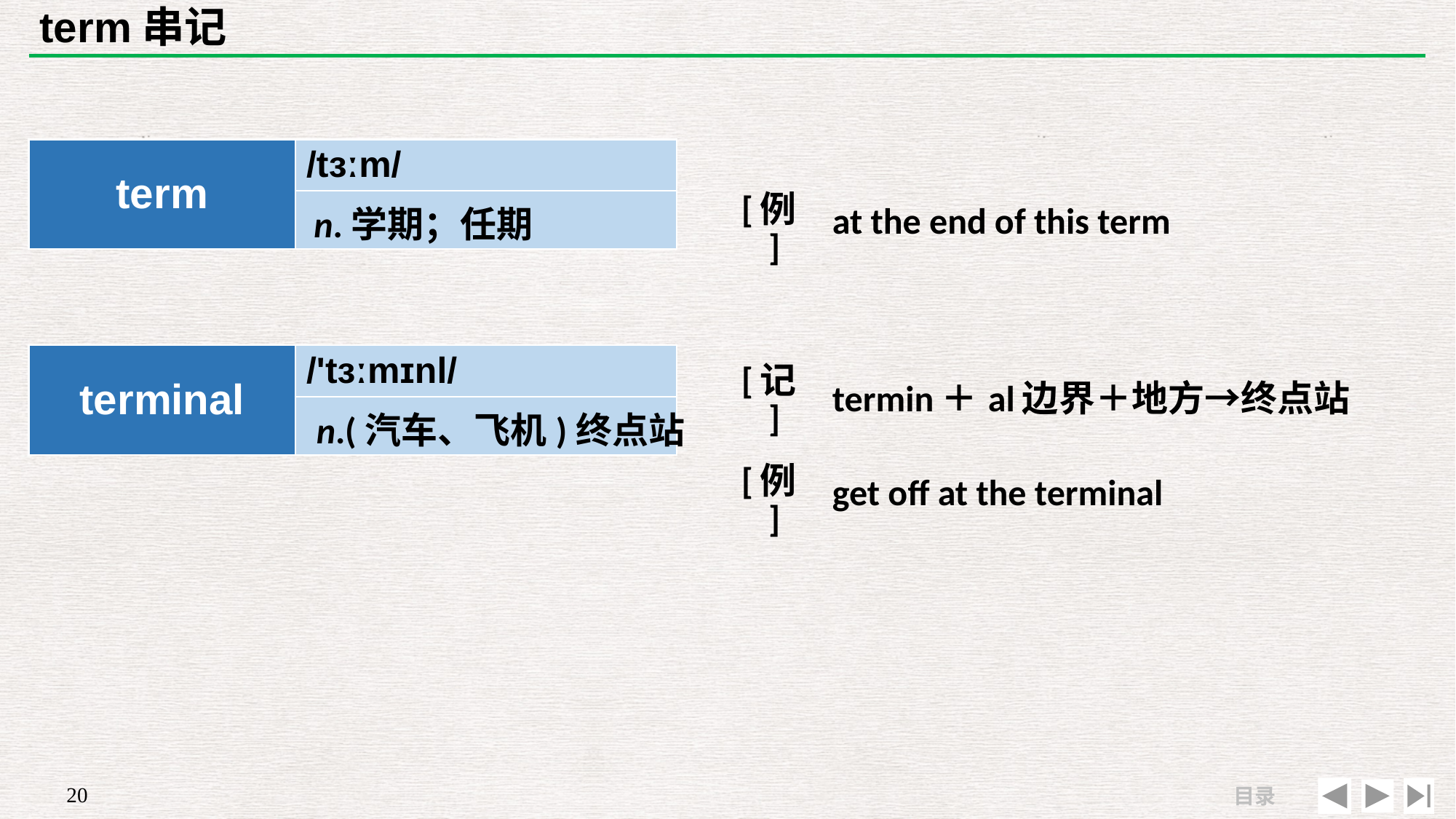

# term串记

|  |  |
| --- | --- |
| [例] | at the end of this term |
| term | /tɜːm/ |
| --- | --- |
|  |  |
n.学期；任期
| terminal | /'tɜːmɪnl/ |
| --- | --- |
|  |  |
| [记] | termin＋al边界＋地方→终点站 |
| --- | --- |
| [例] | get off at the terminal |
n.(汽车、飞机)终点站